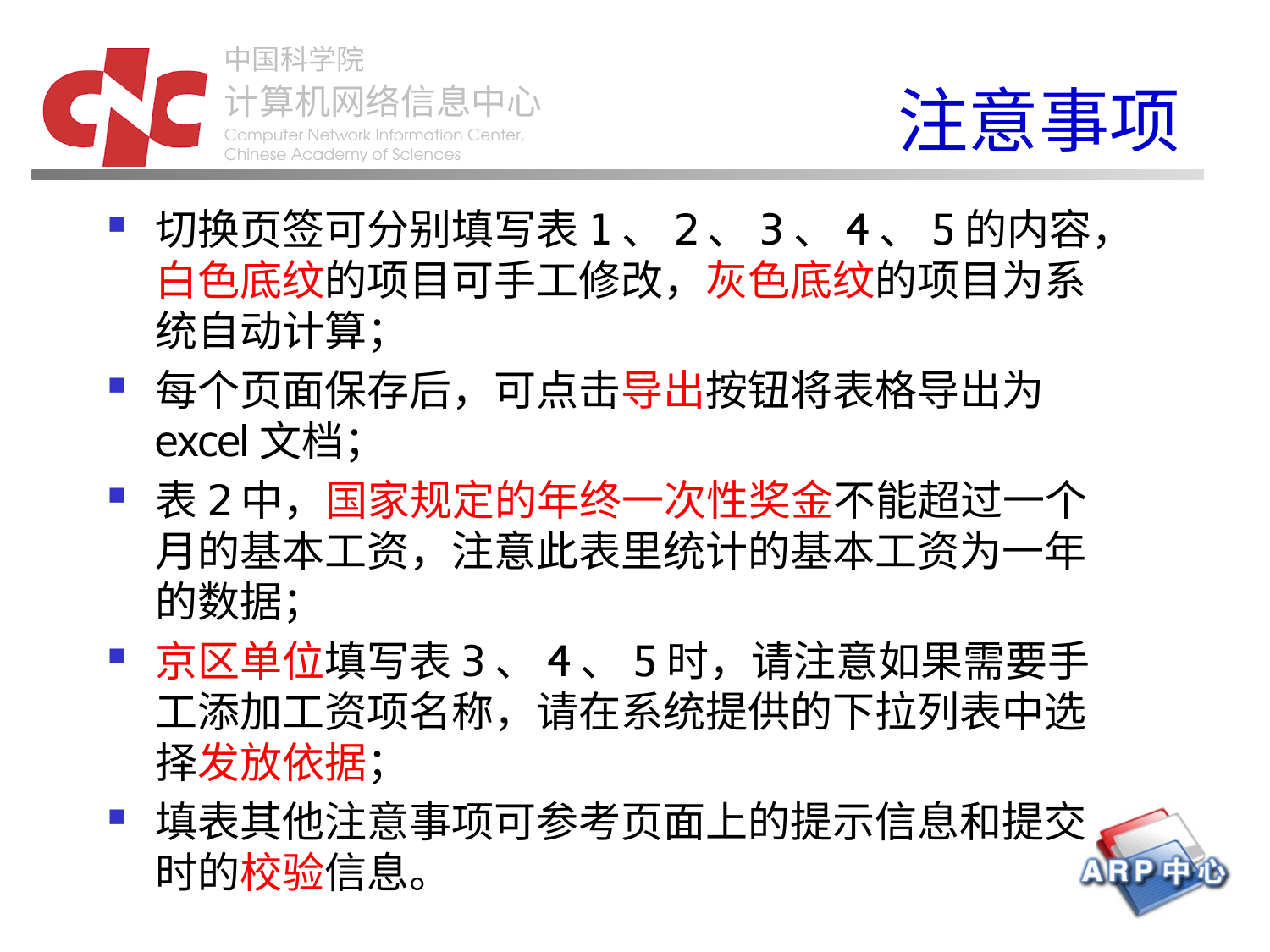

# 注意事项
切换页签可分别填写表1、2、3、4、5的内容，白色底纹的项目可手工修改，灰色底纹的项目为系统自动计算；
每个页面保存后，可点击导出按钮将表格导出为excel文档；
表2中，国家规定的年终一次性奖金不能超过一个月的基本工资，注意此表里统计的基本工资为一年的数据；
京区单位填写表3、4、5时，请注意如果需要手工添加工资项名称，请在系统提供的下拉列表中选择发放依据；
填表其他注意事项可参考页面上的提示信息和提交时的校验信息。